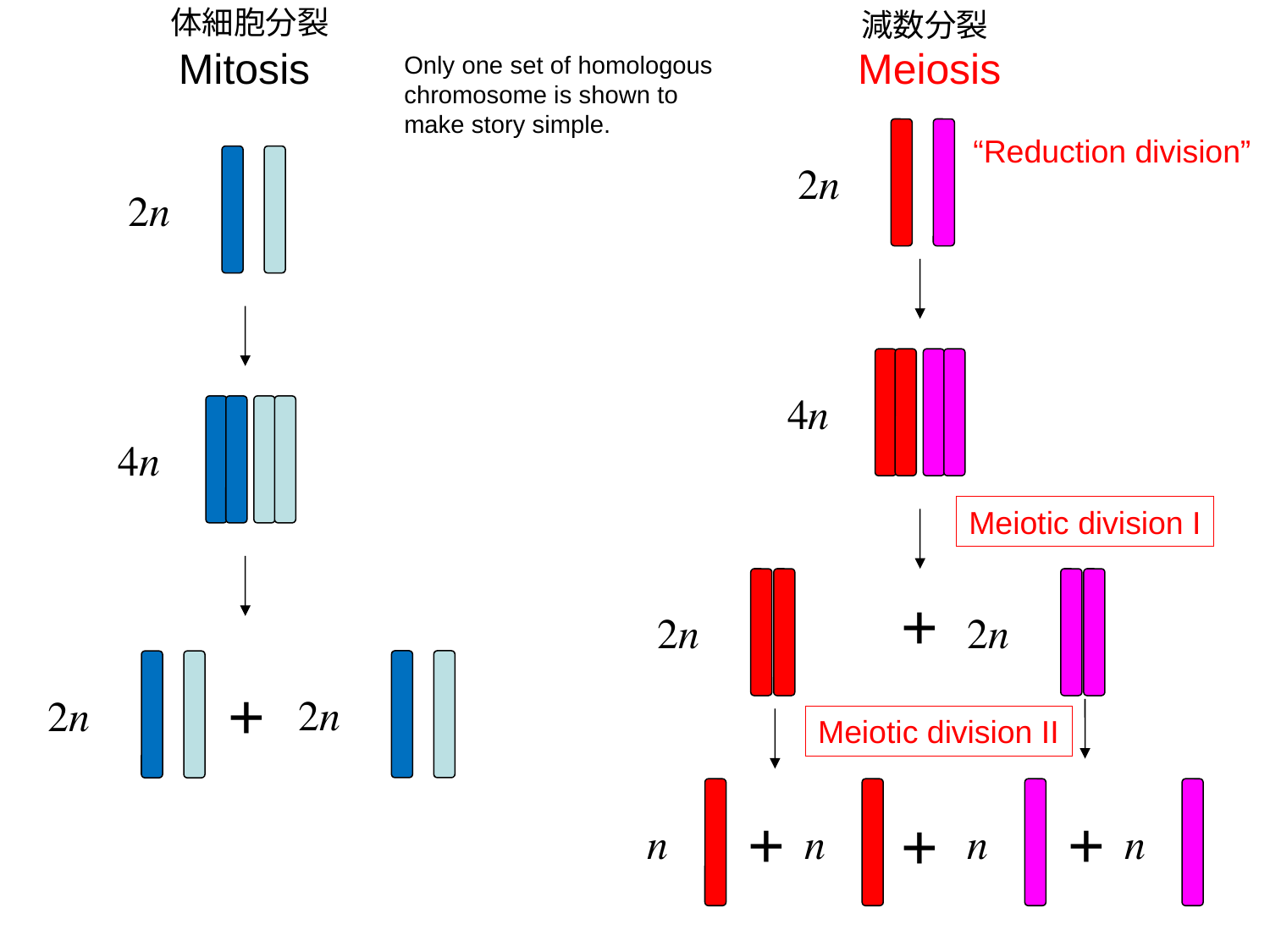

体細胞分裂
減数分裂
Mitosis
Meiosis
Only one set of homologous chromosome is shown to make story simple.

2n
“Reduction division”

2n

4n

4n
Meiotic division I

2n

2n
+

2n

2n
+

Meiotic division II

n

n
+

n

n
+
+